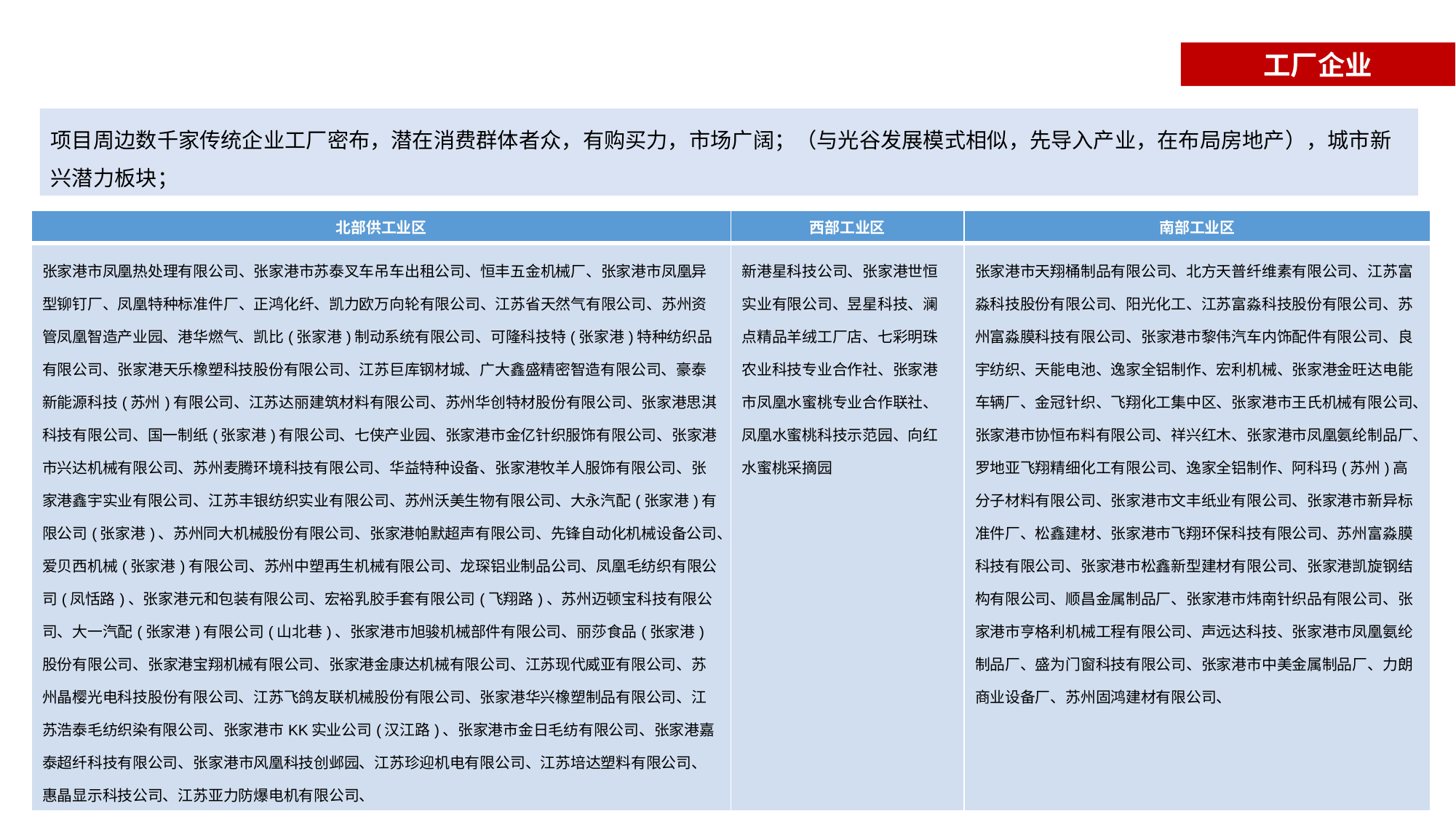

工厂企业
项目周边数千家传统企业工厂密布，潜在消费群体者众，有购买力，市场广阔；（与光谷发展模式相似，先导入产业，在布局房地产），城市新兴潜力板块；
| 北部供工业区 | 西部工业区 | 南部工业区 |
| --- | --- | --- |
| 张家港市凤凰热处理有限公司、张家港市苏泰叉车吊车出租公司、恒丰五金机械厂、张家港市凤凰异型铆钉厂、凤凰特种标准件厂、正鸿化纤、凯力欧万向轮有限公司、江苏省天然气有限公司、苏州资管凤凰智造产业园、港华燃气、凯比(张家港)制动系统有限公司、可隆科技特(张家港)特种纺织品有限公司、张家港天乐橡塑科技股份有限公司、江苏巨库钢材城、广大鑫盛精密智造有限公司、豪泰新能源科技(苏州)有限公司、江苏达丽建筑材料有限公司、苏州华创特材股份有限公司、张家港思淇科技有限公司、国一制纸(张家港)有限公司、七侠产业园、张家港市金亿针织服饰有限公司、张家港市兴达机械有限公司、苏州麦腾环境科技有限公司、华益特种设备、张家港牧羊人服饰有限公司、张家港鑫宇实业有限公司、江苏丰银纺织实业有限公司、苏州沃美生物有限公司、大永汽配(张家港)有限公司(张家港)、苏州同大机械股份有限公司、张家港帕默超声有限公司、先锋自动化机械设备公司、爱贝西机械(张家港)有限公司、苏州中塑再生机械有限公司、龙琛铝业制品公司、凤凰毛纺织有限公司(凤恬路)、张家港元和包装有限公司、宏裕乳胶手套有限公司(飞翔路)、苏州迈顿宝科技有限公司、大一汽配(张家港)有限公司(山北巷)、张家港市旭骏机械部件有限公司、丽莎食品(张家港)股份有限公司、张家港宝翔机械有限公司、张家港金康达机械有限公司、江苏现代威亚有限公司、苏州晶樱光电科技股份有限公司、江苏飞鸽友联机械股份有限公司、张家港华兴橡塑制品有限公司、江苏浩泰毛纺织染有限公司、张家港市KK实业公司(汉江路)、张家港市金日毛纺有限公司、张家港嘉泰超纤科技有限公司、张家港市风凰科技创邺园、江苏珍迎机电有限公司、江苏培达塑料有限公司、惠晶显示科技公司、江苏亚力防爆电机有限公司、 | 新港星科技公司、张家港世恒实业有限公司、昱星科技、澜点精品羊绒工厂店、七彩明珠农业科技专业合作社、张家港市凤凰水蜜桃专业合作联社、凤凰水蜜桃科技示范园、向红水蜜桃采摘园 | 张家港市天翔桶制品有限公司、北方天普纤维素有限公司、江苏富淼科技股份有限公司、阳光化工、江苏富淼科技股份有限公司、苏州富淼膜科技有限公司、张家港市黎伟汽车内饰配件有限公司、良宇纺织、天能电池、逸家全铝制作、宏利机械、张家港金旺达电能车辆厂、金冠针织、飞翔化工集中区、张家港市王氏机械有限公司、张家港市协恒布料有限公司、祥兴红木、张家港市凤凰氨纶制品厂、罗地亚飞翔精细化工有限公司、逸家全铝制作、阿科玛(苏州)高分子材料有限公司、张家港市文丰纸业有限公司、张家港市新异标准件厂、松鑫建材、张家港市飞翔环保科技有限公司、苏州富淼膜科技有限公司、张家港市松鑫新型建材有限公司、张家港凯旋钢结构有限公司、顺昌金属制品厂、张家港市炜南针织品有限公司、张家港市亨格利机械工程有限公司、声远达科技、张家港市凤凰氨纶制品厂、盛为门窗科技有限公司、张家港市中美金属制品厂、力朗商业设备厂、苏州固鸿建材有限公司、 |